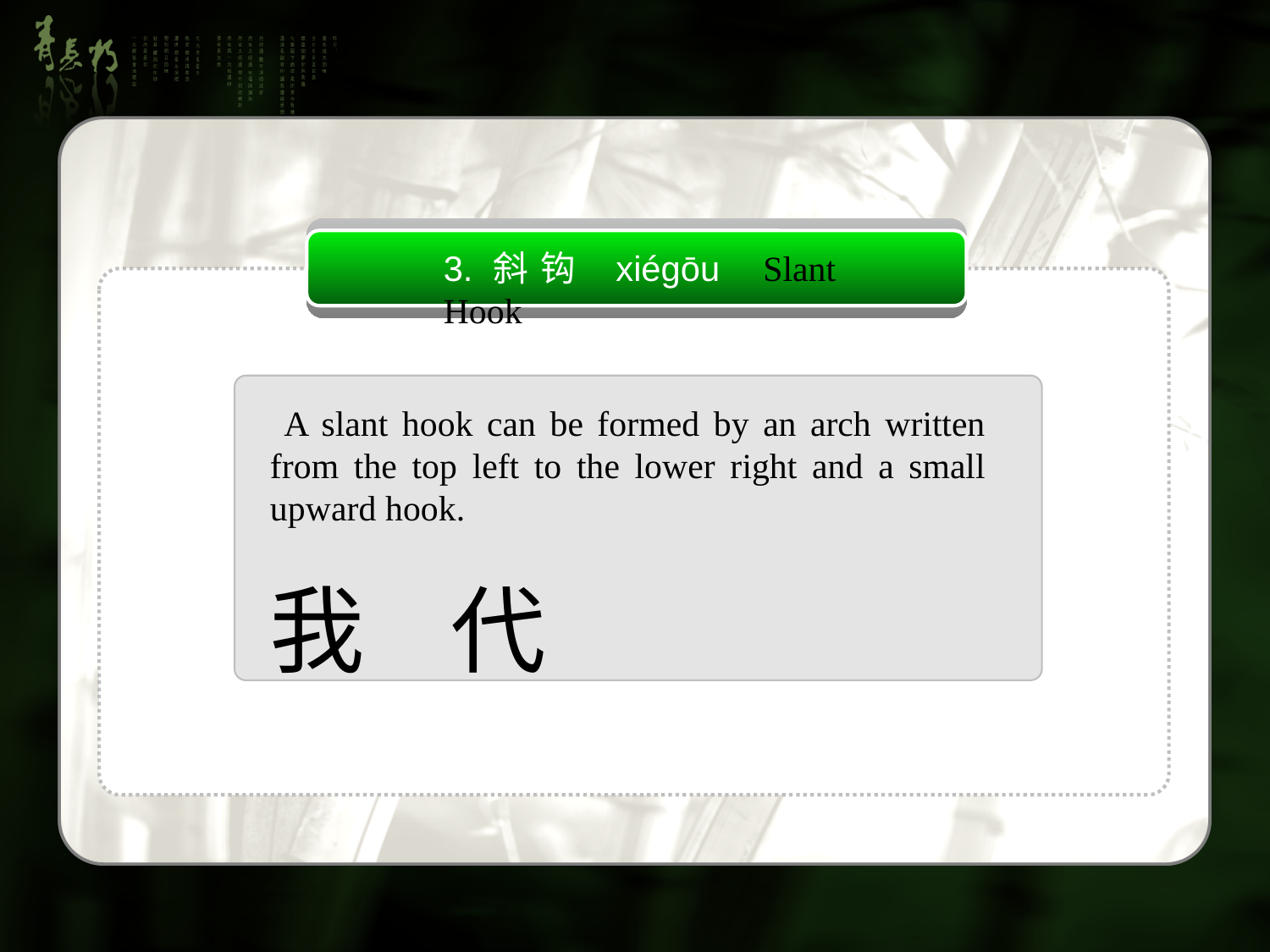

3.斜钩 xiégōu  Slant Hook

 A slant hook can be formed by an arch written from the top left to the lower right and a small upward hook.

我    代